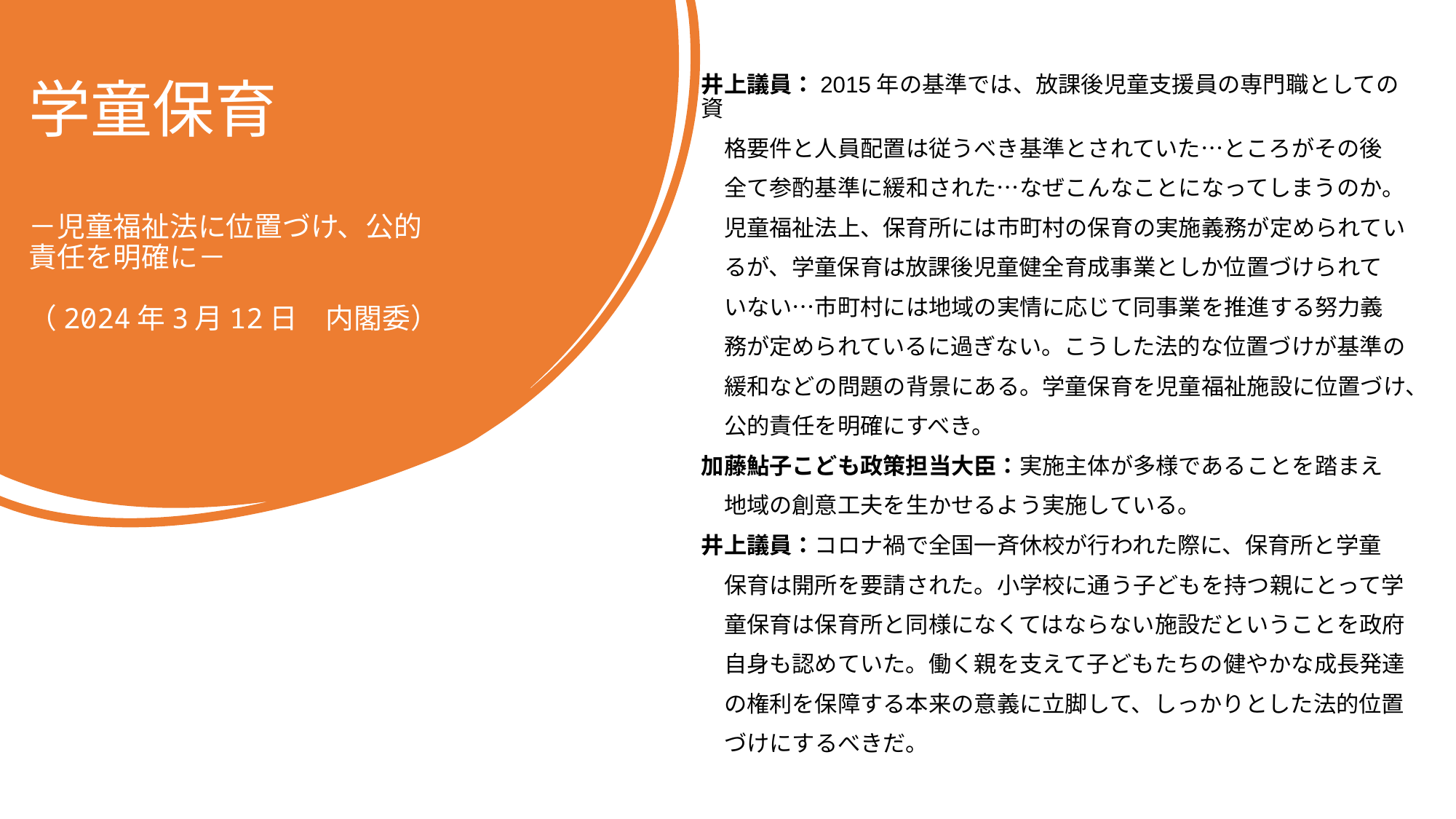

井上議員：2015年の基準では、放課後児童支援員の専門職としての資
　格要件と人員配置は従うべき基準とされていた…ところがその後
　全て参酌基準に緩和された…なぜこんなことになってしまうのか。
　児童福祉法上、保育所には市町村の保育の実施義務が定められてい
　るが、学童保育は放課後児童健全育成事業としか位置づけられて
　いない…市町村には地域の実情に応じて同事業を推進する努力義
　務が定められているに過ぎない。こうした法的な位置づけが基準の
　緩和などの問題の背景にある。学童保育を児童福祉施設に位置づけ、
　公的責任を明確にすべき。
加藤鮎子こども政策担当大臣：実施主体が多様であることを踏まえ
　地域の創意工夫を生かせるよう実施している。
井上議員：コロナ禍で全国一斉休校が行われた際に、保育所と学童
　保育は開所を要請された。小学校に通う子どもを持つ親にとって学
　童保育は保育所と同様になくてはならない施設だということを政府
　自身も認めていた。働く親を支えて子どもたちの健やかな成長発達
　の権利を保障する本来の意義に立脚して、しっかりとした法的位置
　づけにするべきだ。
# 学童保育 －児童福祉法に位置づけ、公的責任を明確に－ （2024年3月12日　内閣委）
4